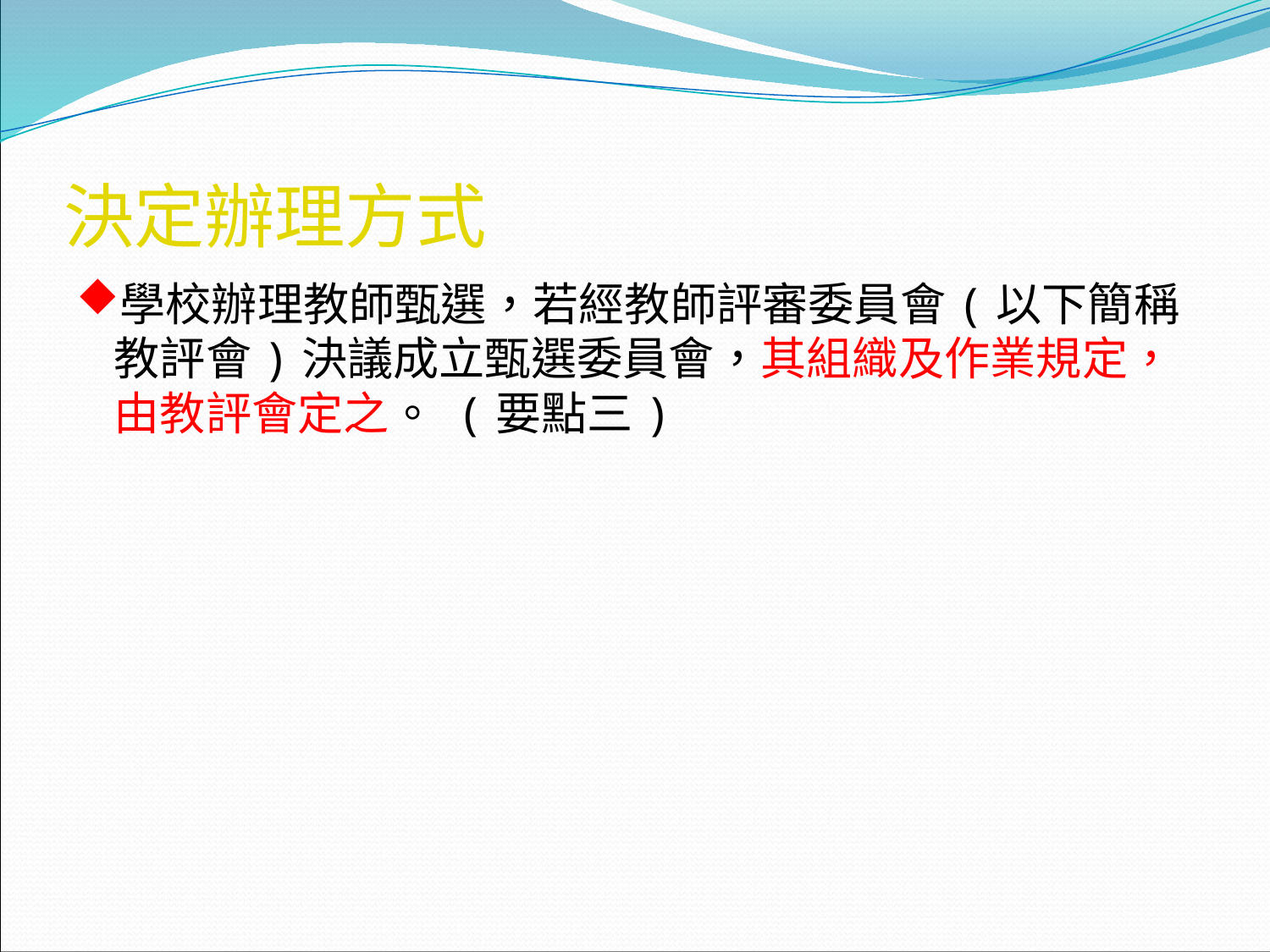

# 決定辦理方式
學校辦理教師甄選，若經教師評審委員會(以下簡稱教評會)決議成立甄選委員會，其組織及作業規定，由教評會定之。 (要點三)